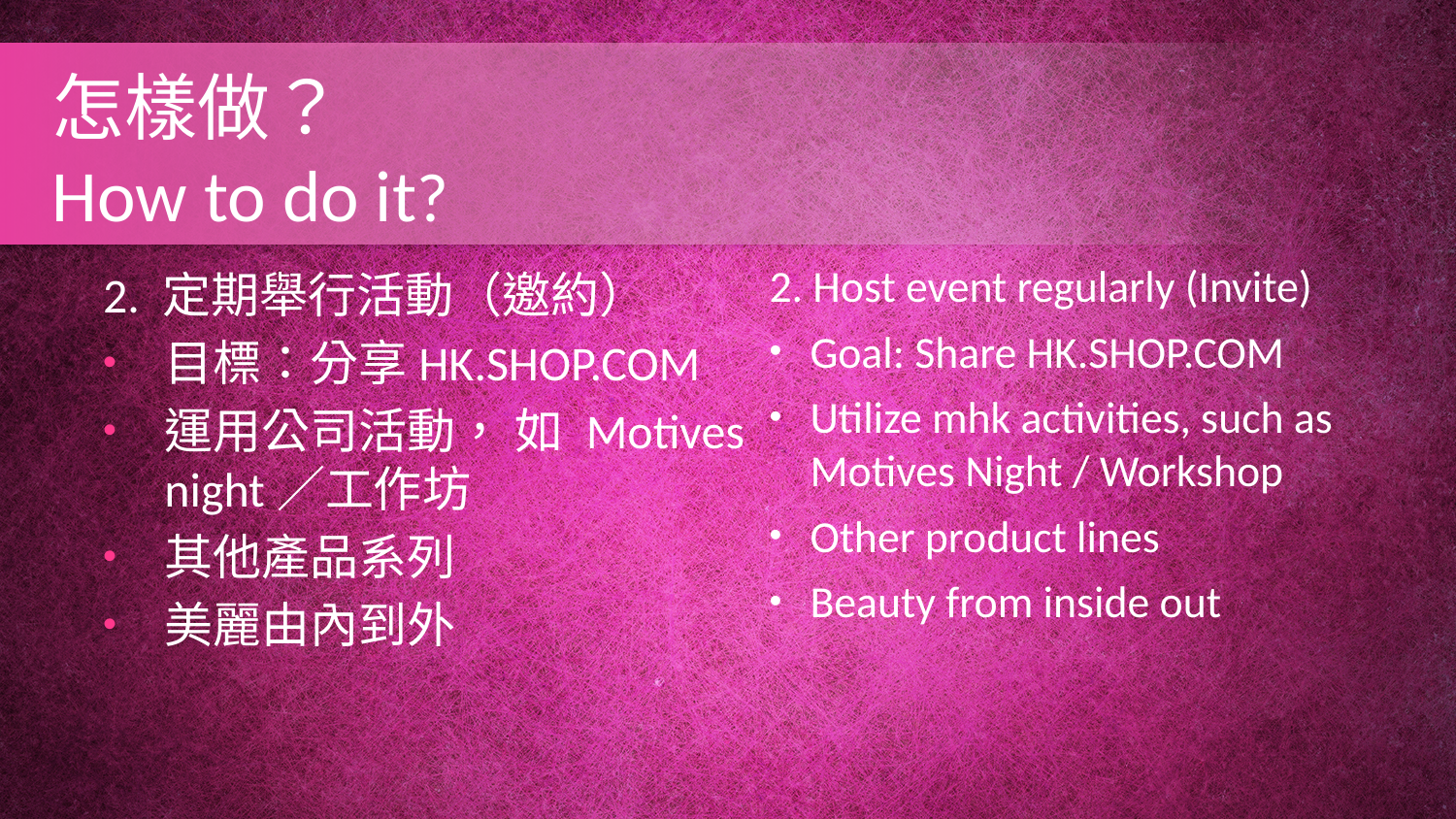

怎樣做？
How to do it?
2. Host event regularly (Invite)
Goal: Share HK.SHOP.COM
Utilize mhk activities, such as Motives Night / Workshop
Other product lines
Beauty from inside out
2. 定期舉行活動（邀約）
目標：分享HK.SHOP.COM
運用公司活動， 如 Motives night／工作坊
其他產品系列
美麗由內到外